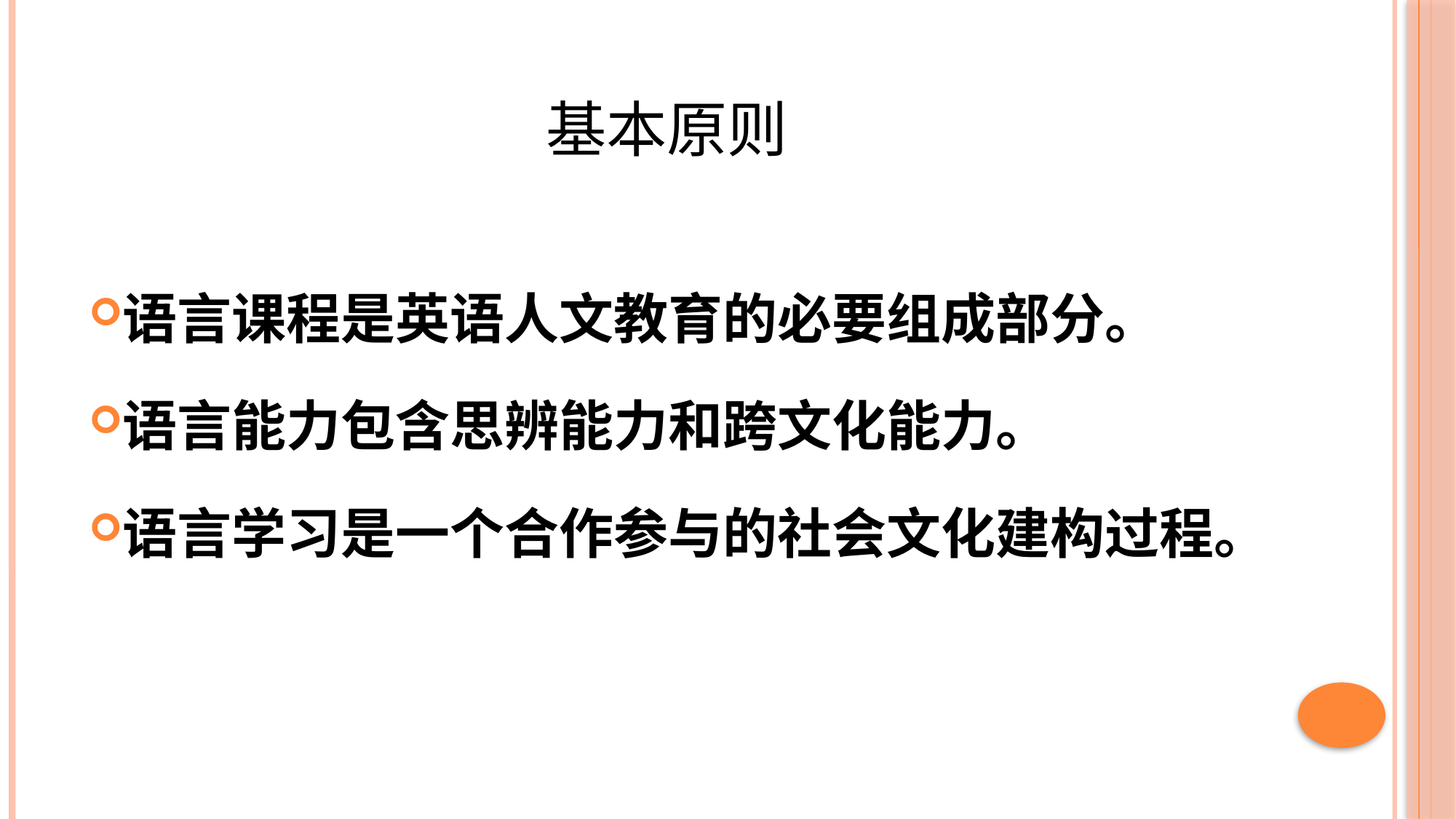

# 基本原则
语言课程是英语人文教育的必要组成部分。
语言能力包含思辨能力和跨文化能力。
语言学习是一个合作参与的社会文化建构过程。